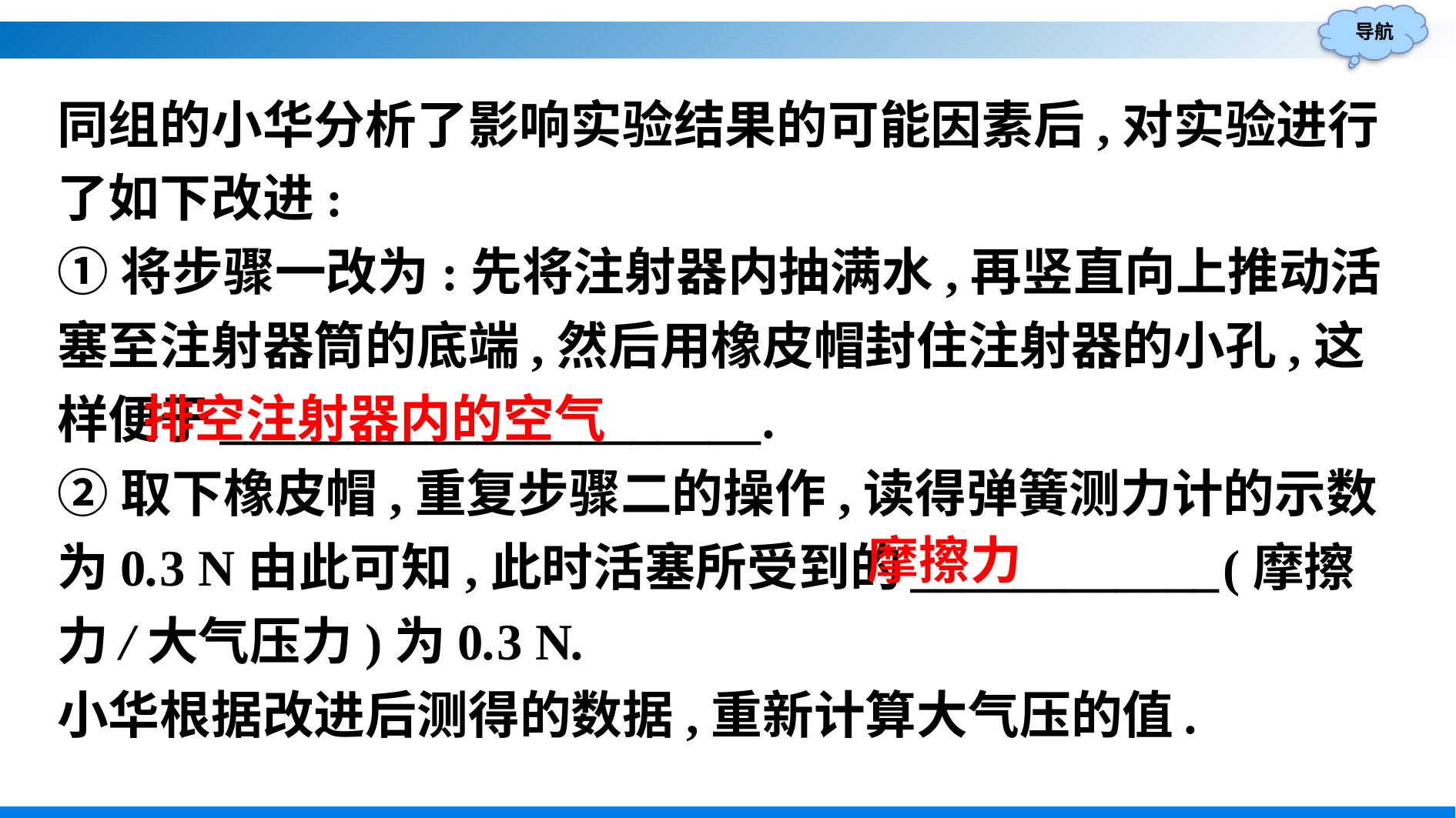

同组的小华分析了影响实验结果的可能因素后,对实验进行了如下改进:
①将步骤一改为:先将注射器内抽满水,再竖直向上推动活塞至注射器筒的底端,然后用橡皮帽封住注射器的小孔,这样便于_____________________.
②取下橡皮帽,重复步骤二的操作,读得弹簧测力计的示数为0.3 N由此可知,此时活塞所受到的____________(摩擦力/大气压力)为0.3 N.
小华根据改进后测得的数据,重新计算大气压的值.
排空注射器内的空气
摩擦力